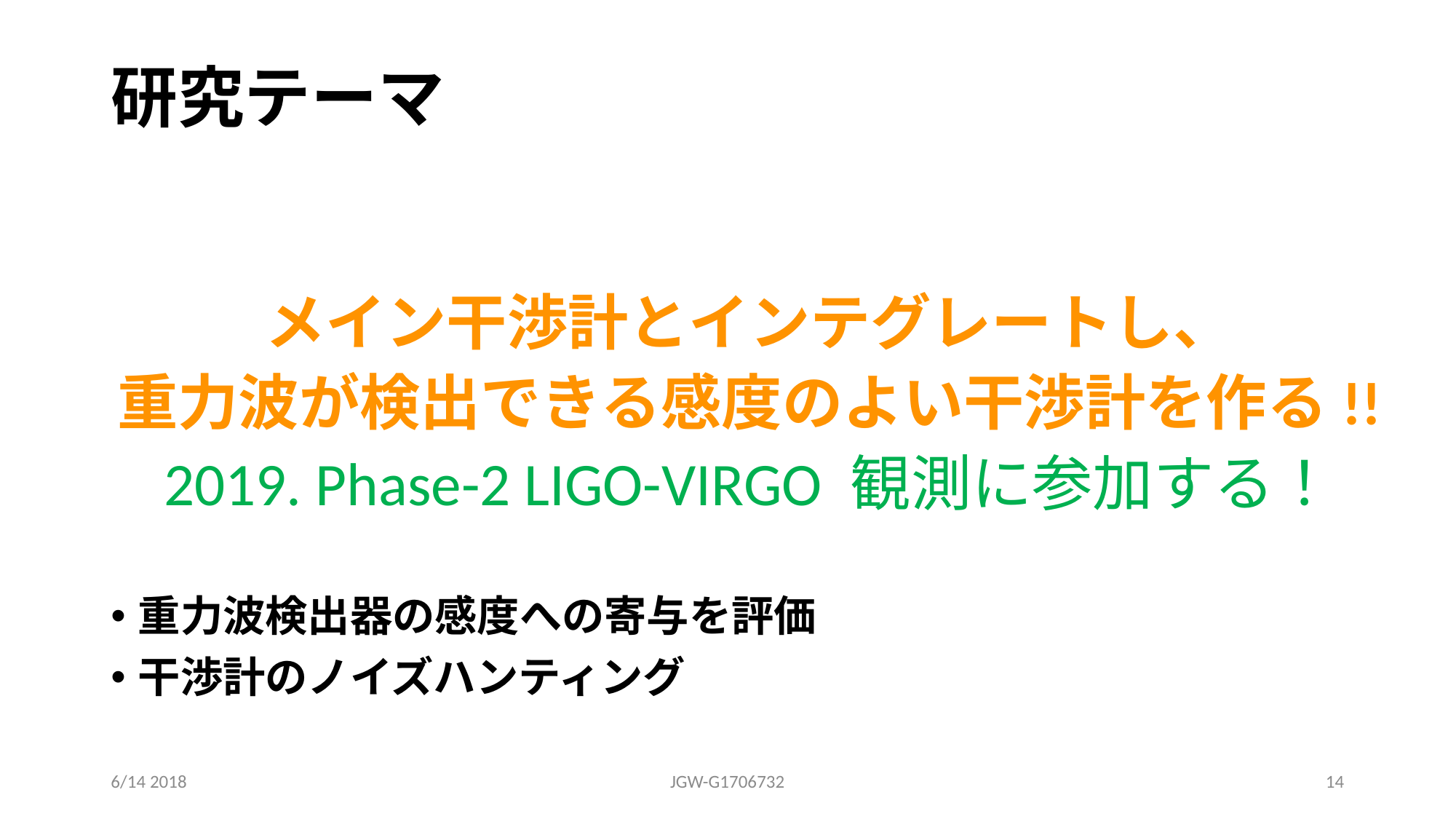

# 研究テーマ

メイン干渉計とインテグレートし、
重力波が検出できる感度のよい干渉計を作る!!
2019. Phase-2 LIGO-VIRGO 観測に参加する！

重力波検出器の感度への寄与を評価
干渉計のノイズハンティング

6/14 2018
JGW-G1706732
14